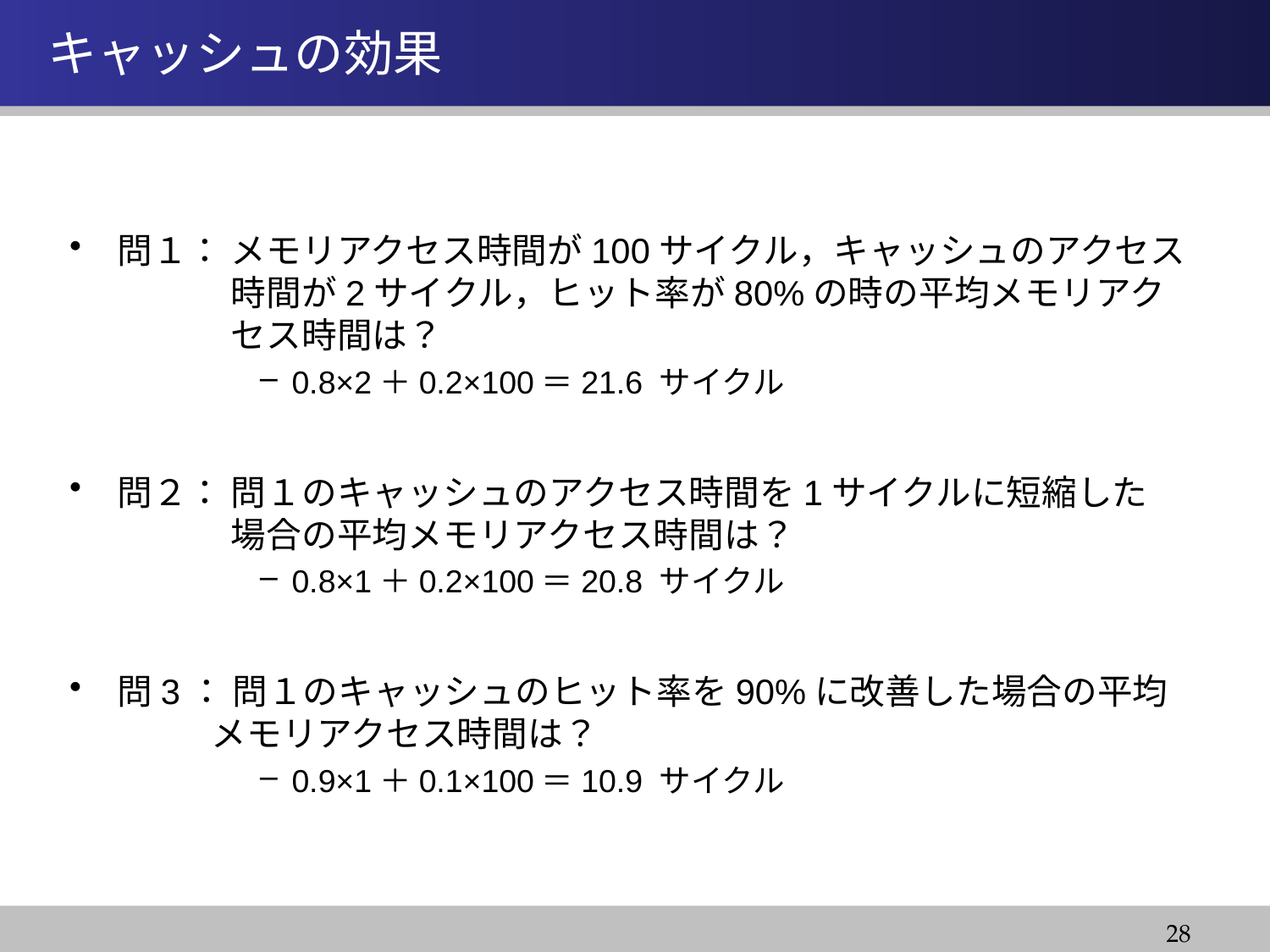

情報システム基盤学基礎１
# キャッシュの効果
問１： メモリアクセス時間が100サイクル，キャッシュのアクセス
　　　 時間が2サイクル，ヒット率が80%の時の平均メモリアク
　　　 セス時間は？
0.8×2＋0.2×100＝21.6 サイクル

問２： 問１のキャッシュのアクセス時間を1サイクルに短縮した
　　　 場合の平均メモリアクセス時間は？
0.8×1＋0.2×100＝20.8 サイクル

問3： 問１のキャッシュのヒット率を90%に改善した場合の平均
　　   メモリアクセス時間は？
0.9×1＋0.1×100＝10.9 サイクル
28